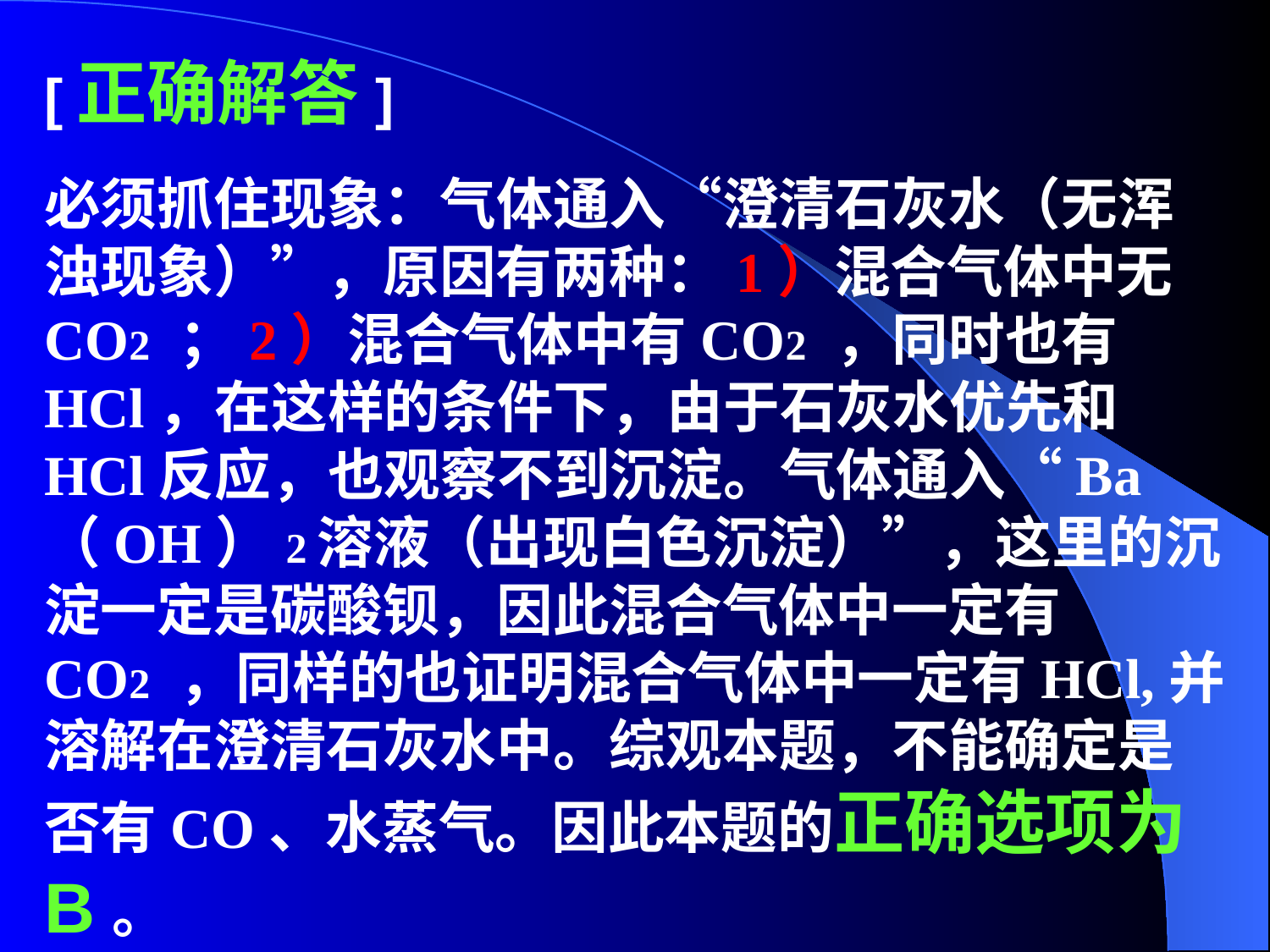

[正确解答]
必须抓住现象：气体通入“澄清石灰水（无浑浊现象）”，原因有两种：1）混合气体中无CO2 ；2）混合气体中有CO2 ，同时也有HCl，在这样的条件下，由于石灰水优先和HCl反应，也观察不到沉淀。气体通入“Ba（OH）2溶液（出现白色沉淀）”，这里的沉淀一定是碳酸钡，因此混合气体中一定有CO2 ，同样的也证明混合气体中一定有HCl,并溶解在澄清石灰水中。综观本题，不能确定是否有CO、水蒸气。因此本题的正确选项为B。

69